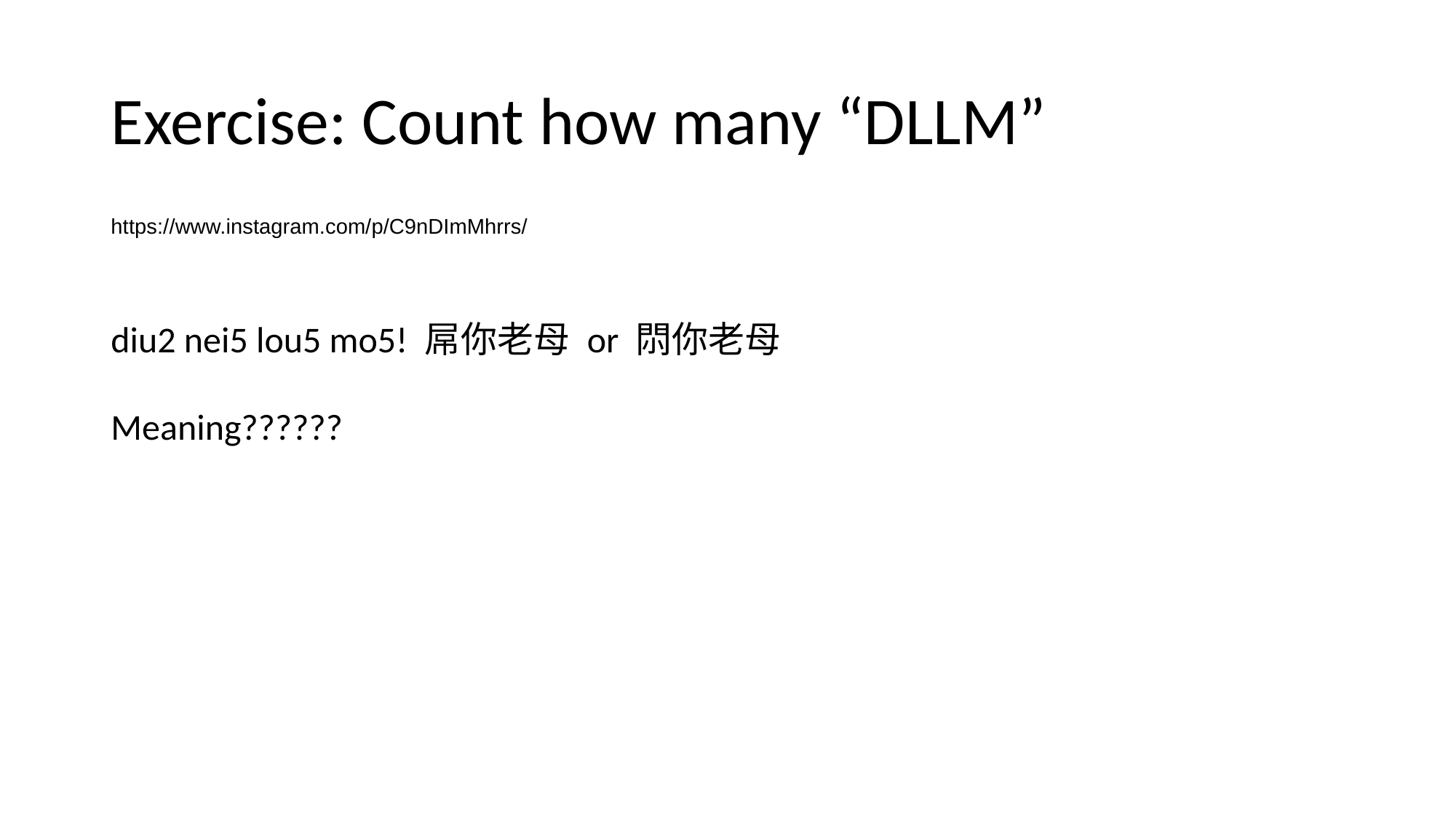

Exercise: Count how many “DLLM”
https://www.instagram.com/p/C9nDImMhrrs/
diu2 nei5 lou5 mo5! 屌你老母 or 𨳒你老母

Meaning??????